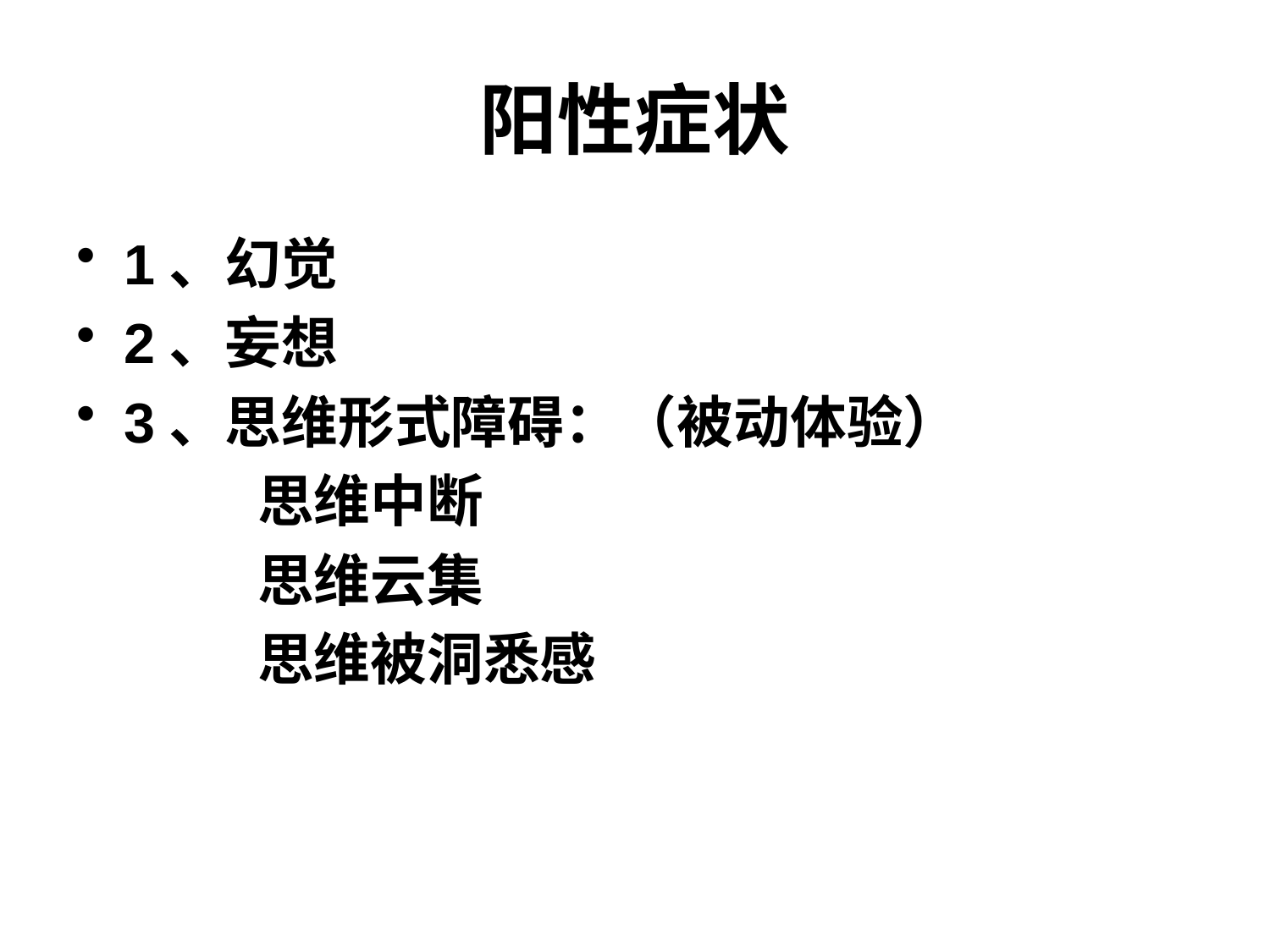

# 阳性症状
1、幻觉
2、妄想
3、思维形式障碍：（被动体验）
             思维中断
             思维云集
             思维被洞悉感